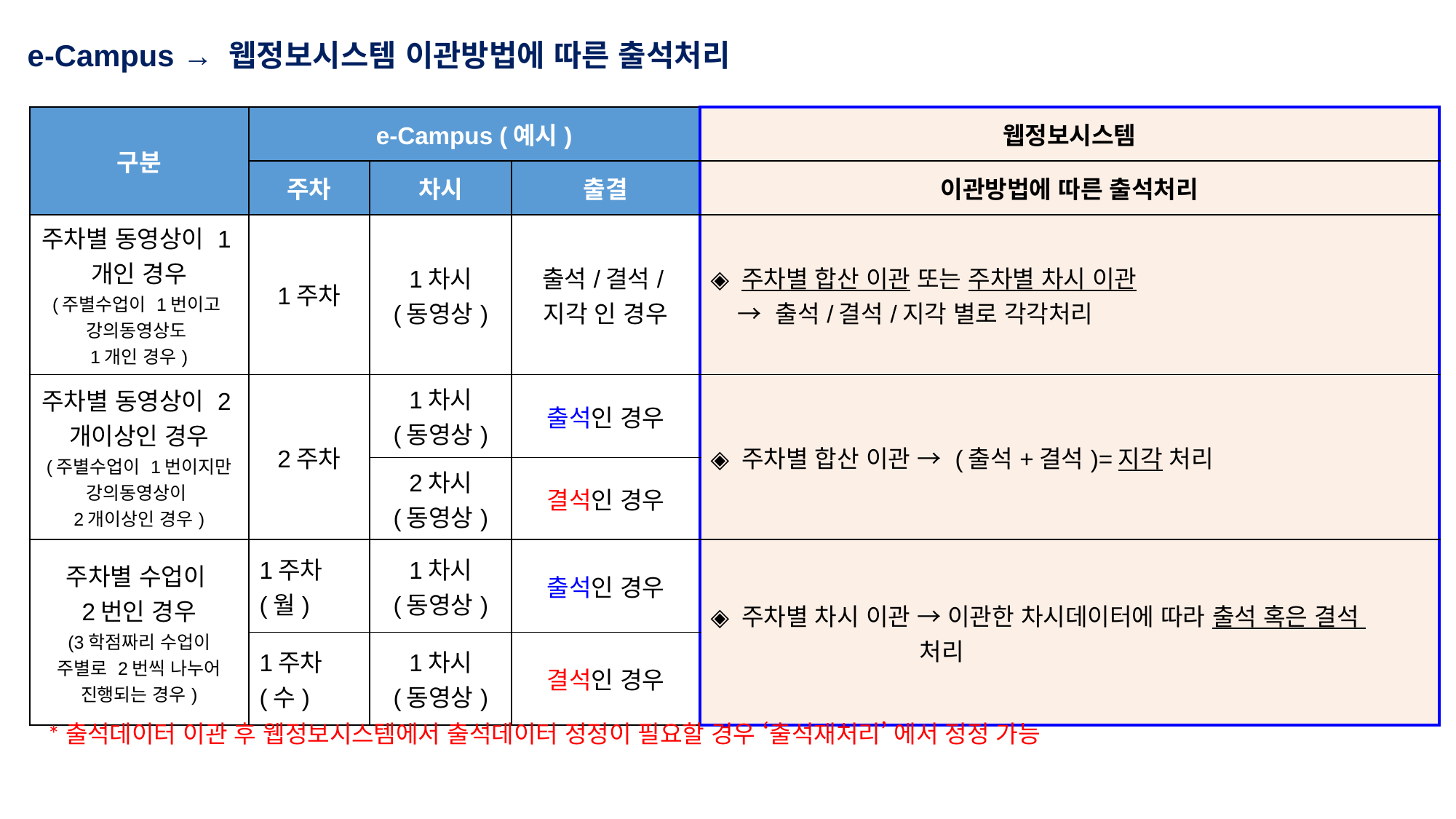

e-Campus → 웹정보시스템 이관방법에 따른 출석처리
| 구분 | e-Campus (예시) |  |  | 웹정보시스템 |
| --- | --- | --- | --- | --- |
|  | 주차 | 차시 | 출결 | 이관방법에 따른 출석처리 |
| 주차별 동영상이 1개인 경우 (주별수업이 1번이고 강의동영상도 1개인 경우) | 1주차 | 1차시 (동영상) | 출석/결석/지각 인 경우 | ◈ 주차별 합산 이관 또는 주차별 차시 이관 → 출석/결석/지각 별로 각각처리 |
| 주차별 동영상이 2개이상인 경우 (주별수업이 1번이지만 강의동영상이 2개이상인 경우) | 2주차 | 1차시 (동영상) | 출석인 경우 | ◈ 주차별 합산 이관 → (출석+결석)=지각 처리 |
|  |  | 2차시 (동영상) | 결석인 경우 |  |
| 주차별 수업이 2번인 경우 (3학점짜리 수업이 주별로 2번씩 나누어 진행되는 경우) | 1주차(월) | 1차시 (동영상) | 출석인 경우 | ◈ 주차별 차시 이관 → 이관한 차시데이터에 따라 출석 혹은 결석 처리 |
|  | 1주차(수) | 1차시 (동영상) | 결석인 경우 |  |
  *출석데이터 이관 후 웹정보시스템에서 출석데이터 정정이 필요할 경우 ‘출석재처리’ 에서 정정 가능